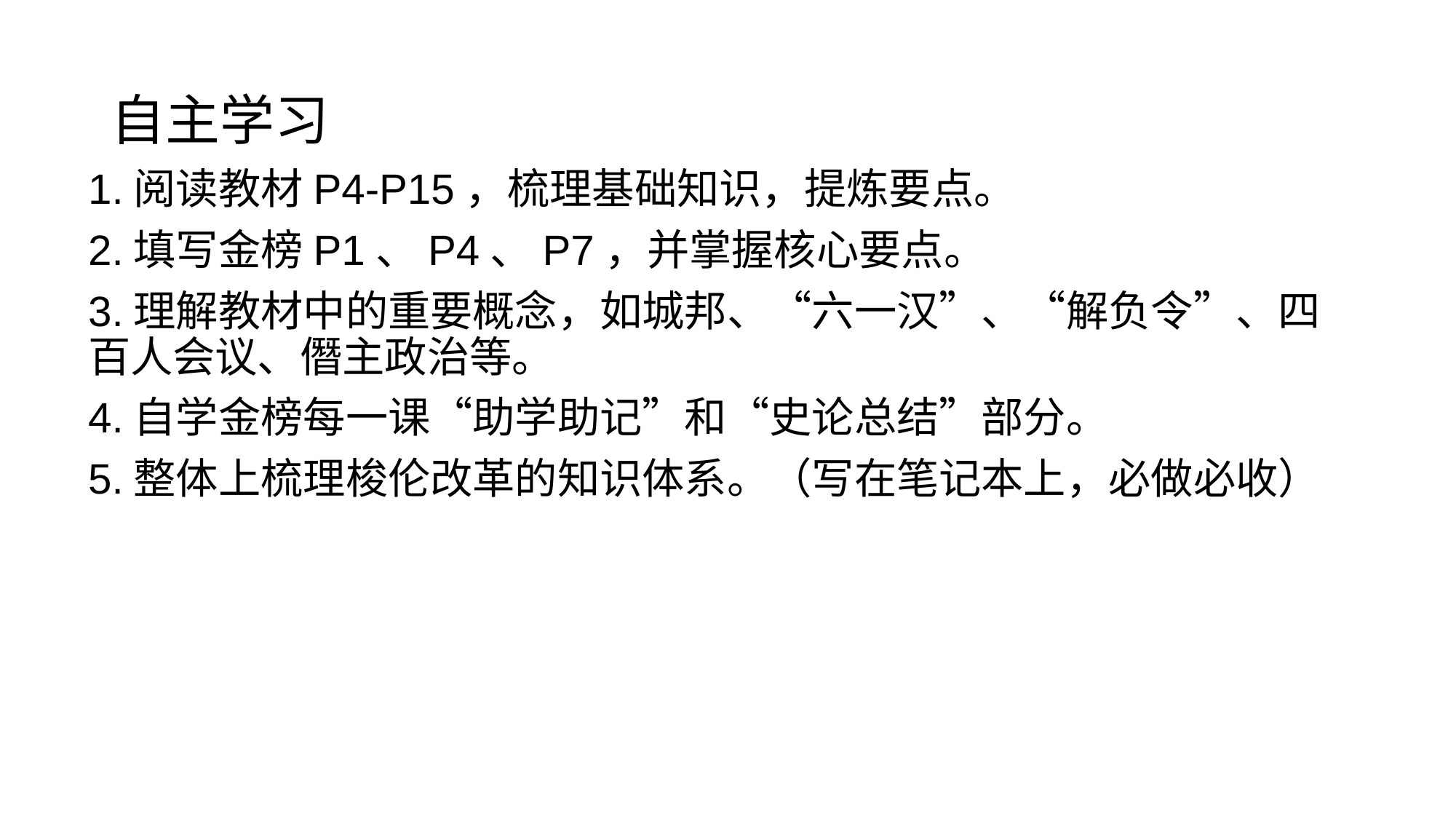

# 自主学习
1.阅读教材P4-P15，梳理基础知识，提炼要点。
2.填写金榜P1、P4、P7，并掌握核心要点。
3.理解教材中的重要概念，如城邦、“六一汉”、“解负令”、四百人会议、僭主政治等。
4.自学金榜每一课“助学助记”和“史论总结”部分。
5.整体上梳理梭伦改革的知识体系。（写在笔记本上，必做必收）